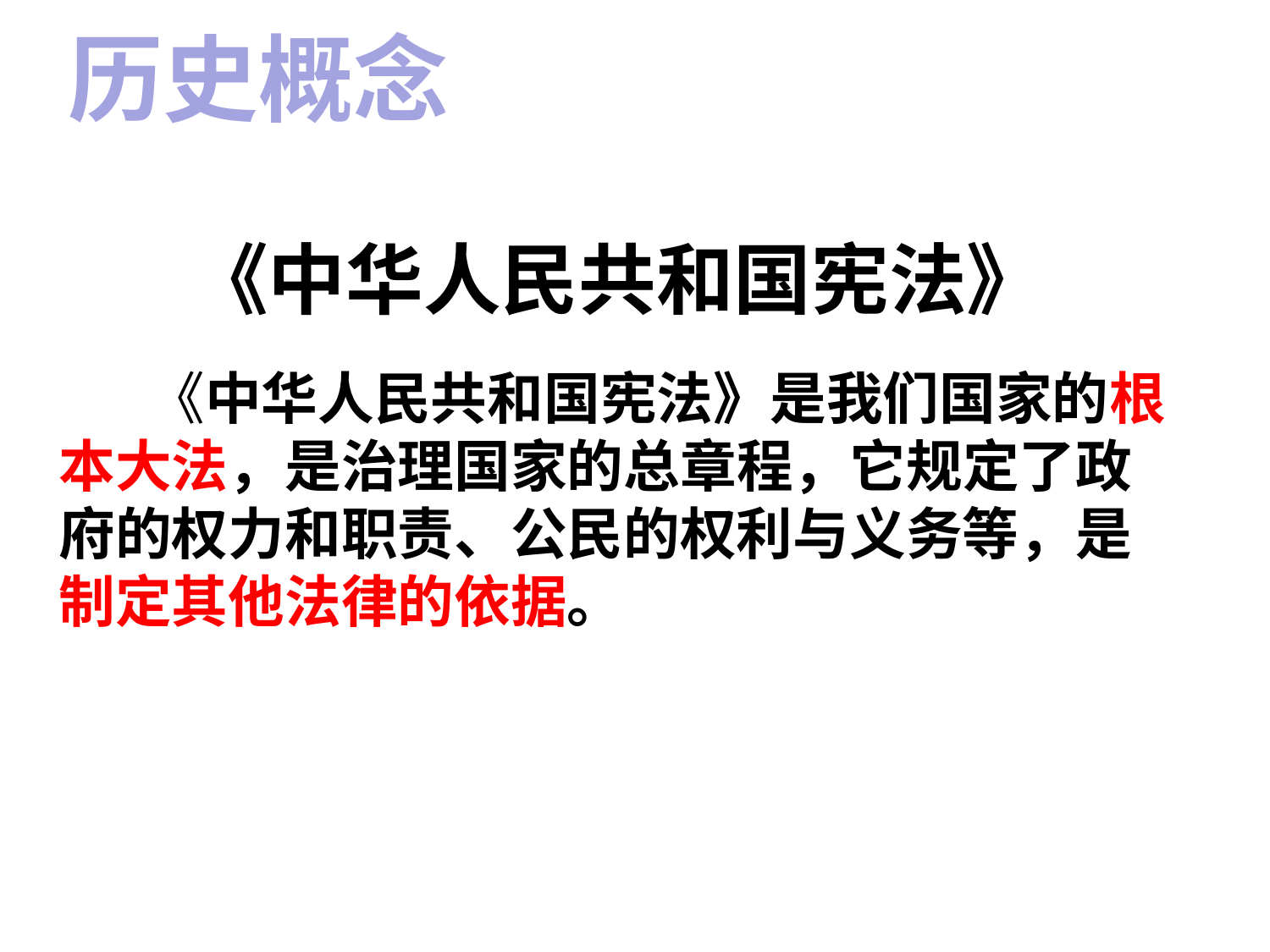

历史概念
# 《中华人民共和国宪法》
      《中华人民共和国宪法》是我们国家的根本大法，是治理国家的总章程，它规定了政府的权力和职责、公民的权利与义务等，是制定其他法律的依据。